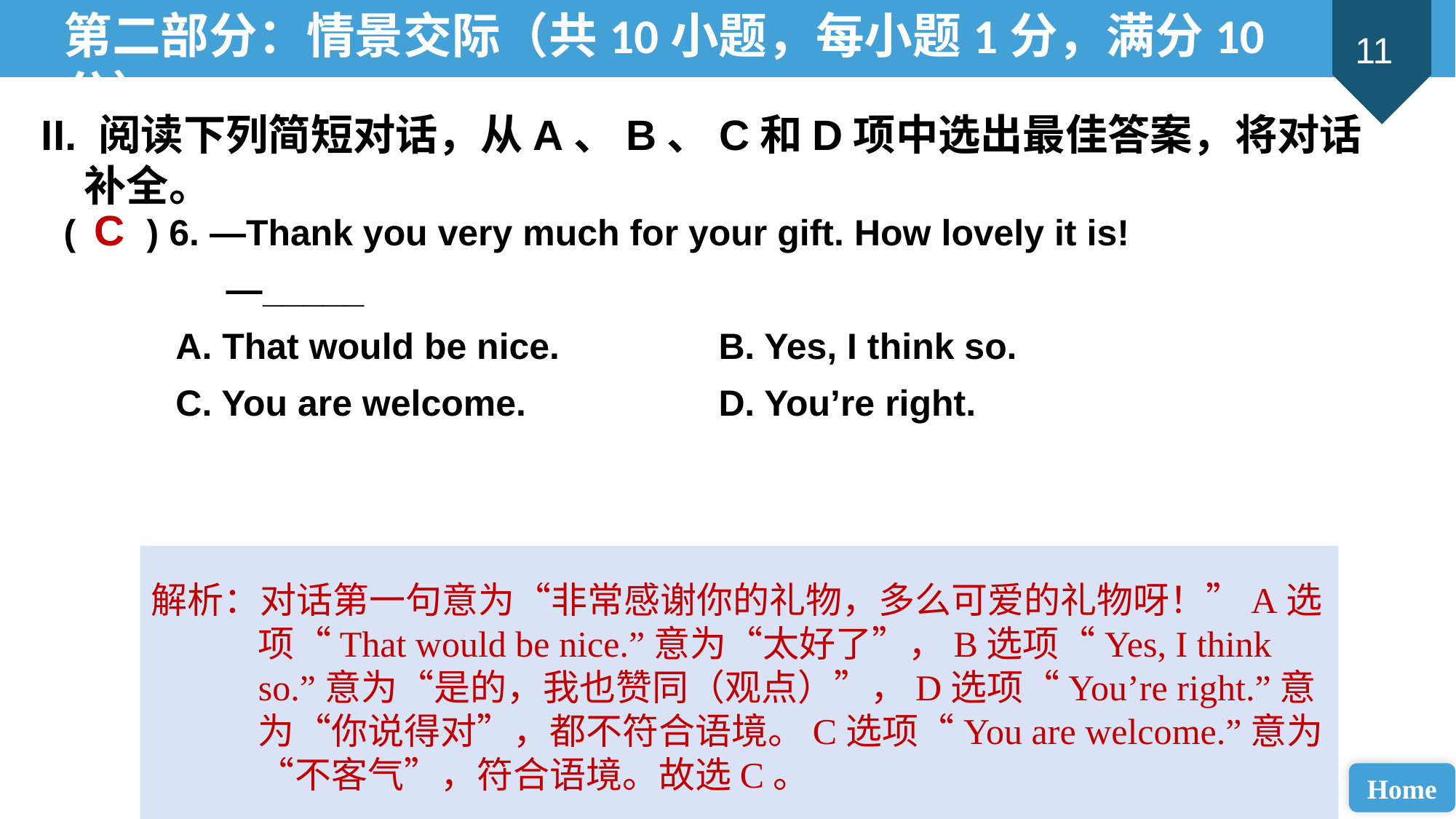

第二部分：情景交际（共10小题，每小题1分，满分10分）
II. 阅读下列简短对话，从A、B、C和D项中选出最佳答案，将对话补全。
(       ) 6. —Thank you very much for your gift. How lovely it is!
                —_____
           A. That would be nice. 		B. Yes, I think so.
           C. You are welcome. 		D. You’re right.
C

解析：对话第一句意为“非常感谢你的礼物，多么可爱的礼物呀！”A选项“That would be nice.”意为“太好了”，B选项“Yes, I think so.”意为“是的，我也赞同（观点）”，D选项“You’re right.”意为“你说得对”，都不符合语境。C选项“You are welcome.”意为“不客气”，符合语境。故选C。